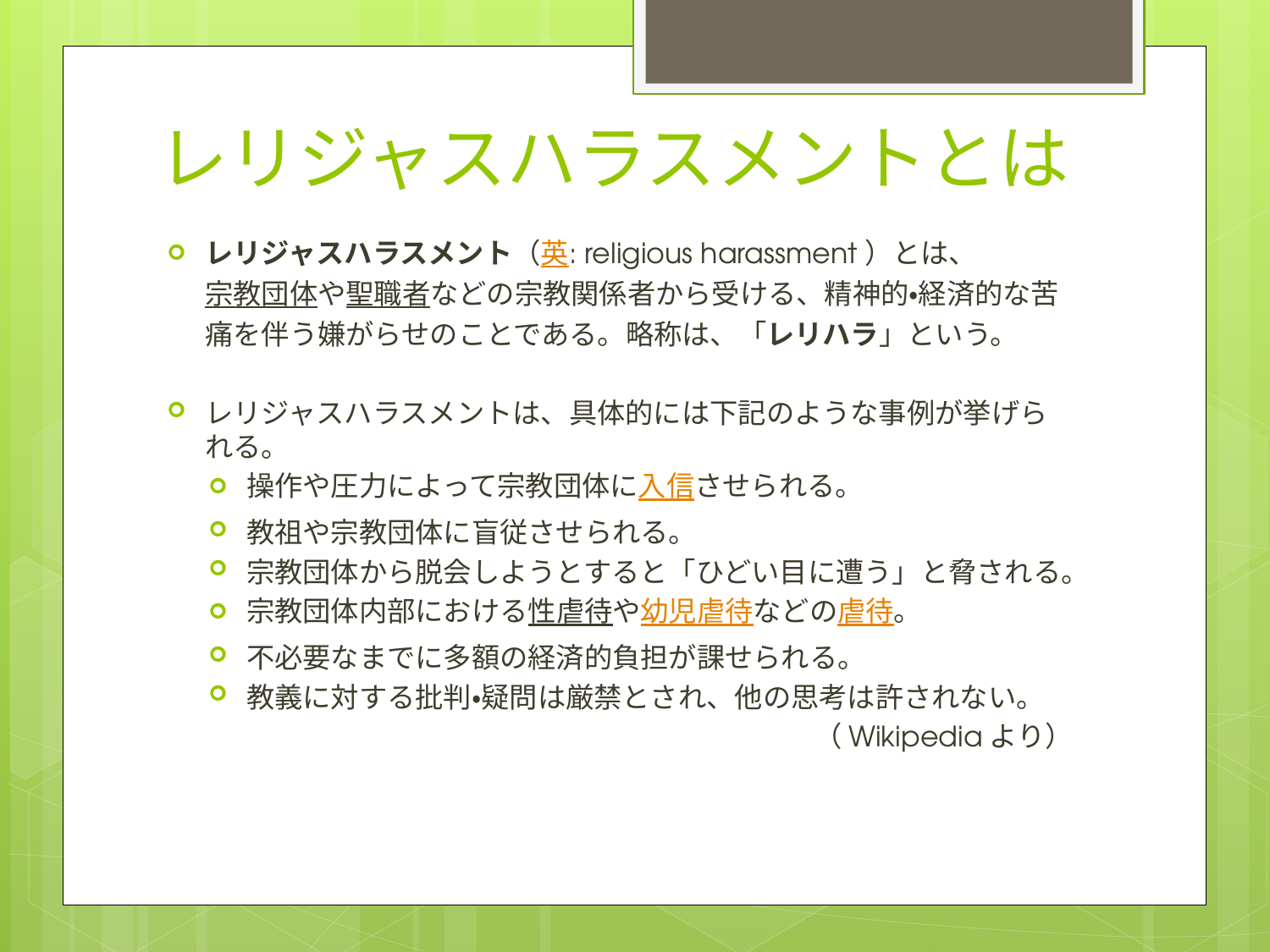

# レリジャスハラスメントとは
レリジャスハラスメント（英: religious harassment）とは、宗教団体や聖職者などの宗教関係者から受ける、精神的・経済的な苦痛を伴う嫌がらせのことである。略称は、「レリハラ」という。

レリジャスハラスメントは、具体的には下記のような事例が挙げられる。
操作や圧力によって宗教団体に入信させられる。
教祖や宗教団体に盲従させられる。
宗教団体から脱会しようとすると「ひどい目に遭う」と脅される。
宗教団体内部における性虐待や幼児虐待などの虐待。
不必要なまでに多額の経済的負担が課せられる。
教義に対する批判・疑問は厳禁とされ、他の思考は許されない。
（Wikipediaより）